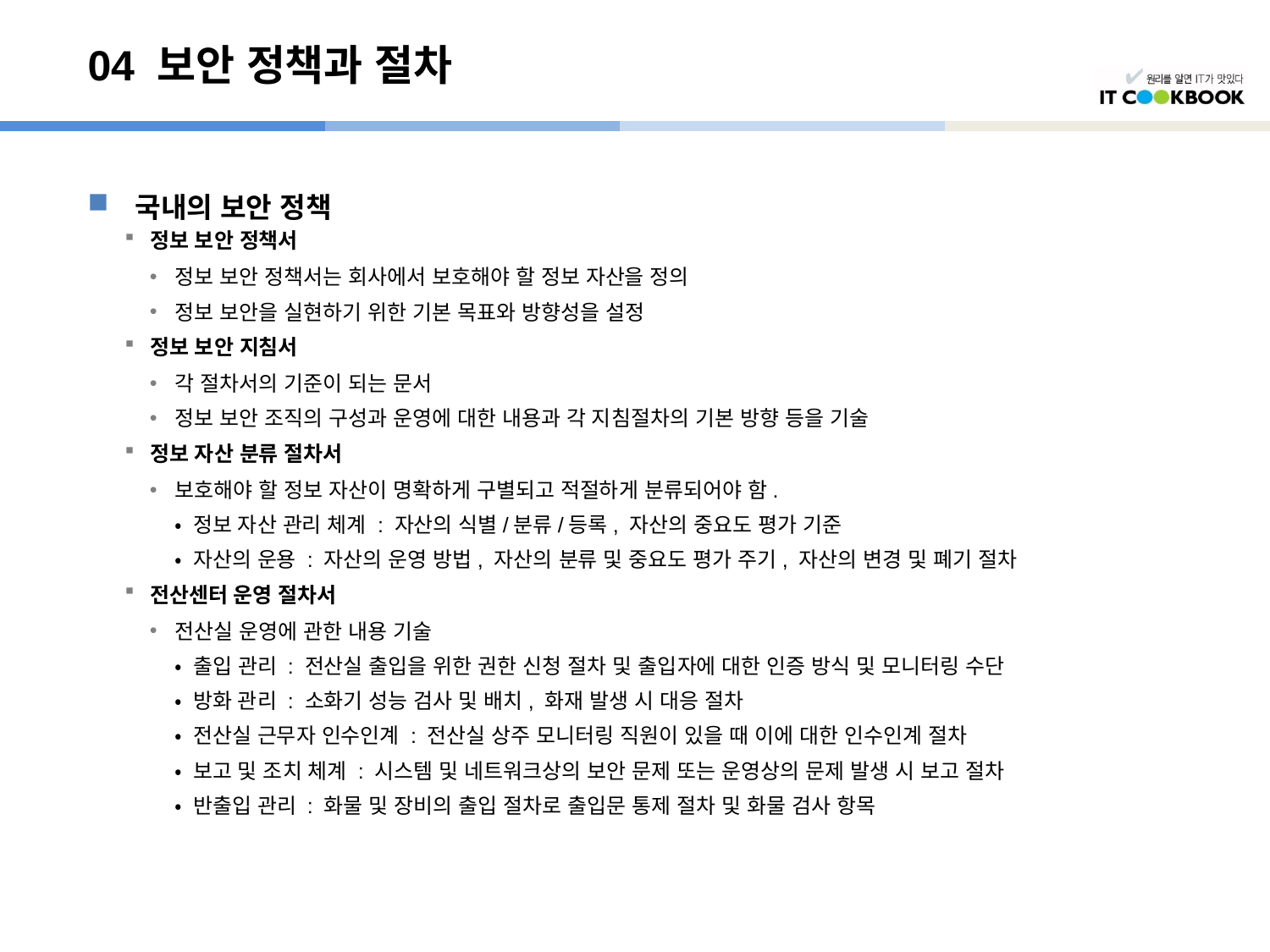

# 04 보안 정책과 절차
국내의 보안 정책
정보 보안 정책서
정보 보안 정책서는 회사에서 보호해야 할 정보 자산을 정의
정보 보안을 실현하기 위한 기본 목표와 방향성을 설정
정보 보안 지침서
각 절차서의 기준이 되는 문서
정보 보안 조직의 구성과 운영에 대한 내용과 각 지침절차의 기본 방향 등을 기술
정보 자산 분류 절차서
보호해야 할 정보 자산이 명확하게 구별되고 적절하게 분류되어야 함.
	• 정보 자산 관리 체계 : 자산의 식별/분류/등록, 자산의 중요도 평가 기준
	• 자산의 운용 : 자산의 운영 방법, 자산의 분류 및 중요도 평가 주기, 자산의 변경 및 폐기 절차
전산센터 운영 절차서
전산실 운영에 관한 내용 기술
	• 출입 관리 : 전산실 출입을 위한 권한 신청 절차 및 출입자에 대한 인증 방식 및 모니터링 수단
	• 방화 관리 : 소화기 성능 검사 및 배치, 화재 발생 시 대응 절차
	• 전산실 근무자 인수인계 : 전산실 상주 모니터링 직원이 있을 때 이에 대한 인수인계 절차
	• 보고 및 조치 체계 : 시스템 및 네트워크상의 보안 문제 또는 운영상의 문제 발생 시 보고 절차
	• 반출입 관리 : 화물 및 장비의 출입 절차로 출입문 통제 절차 및 화물 검사 항목